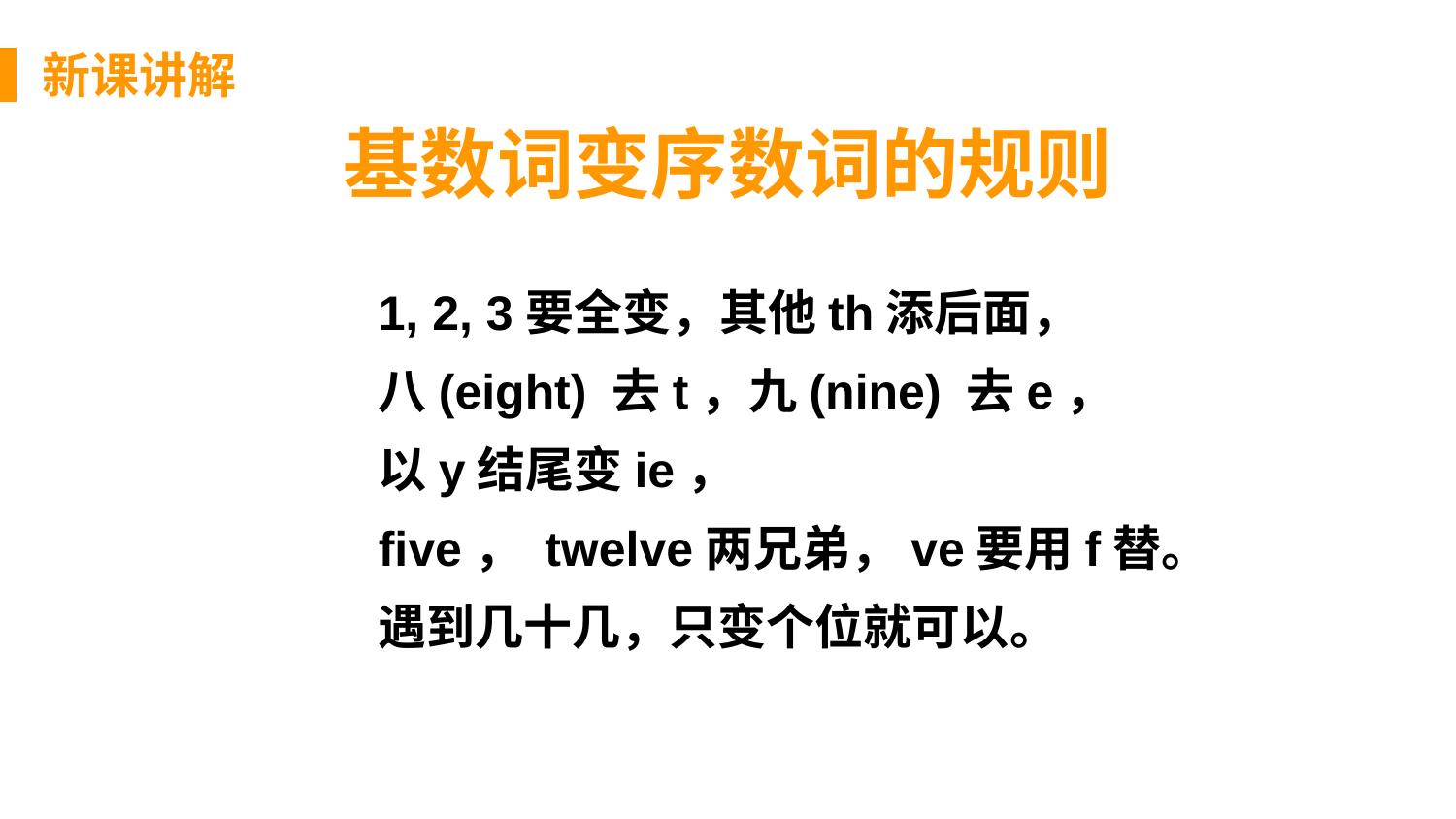

新课讲解

基数词变序数词的规则
1, 2, 3要全变，其他th添后面，
八(eight) 去t，九(nine) 去e，
以y结尾变ie，
five， twelve两兄弟，ve要用f替。
遇到几十几，只变个位就可以。